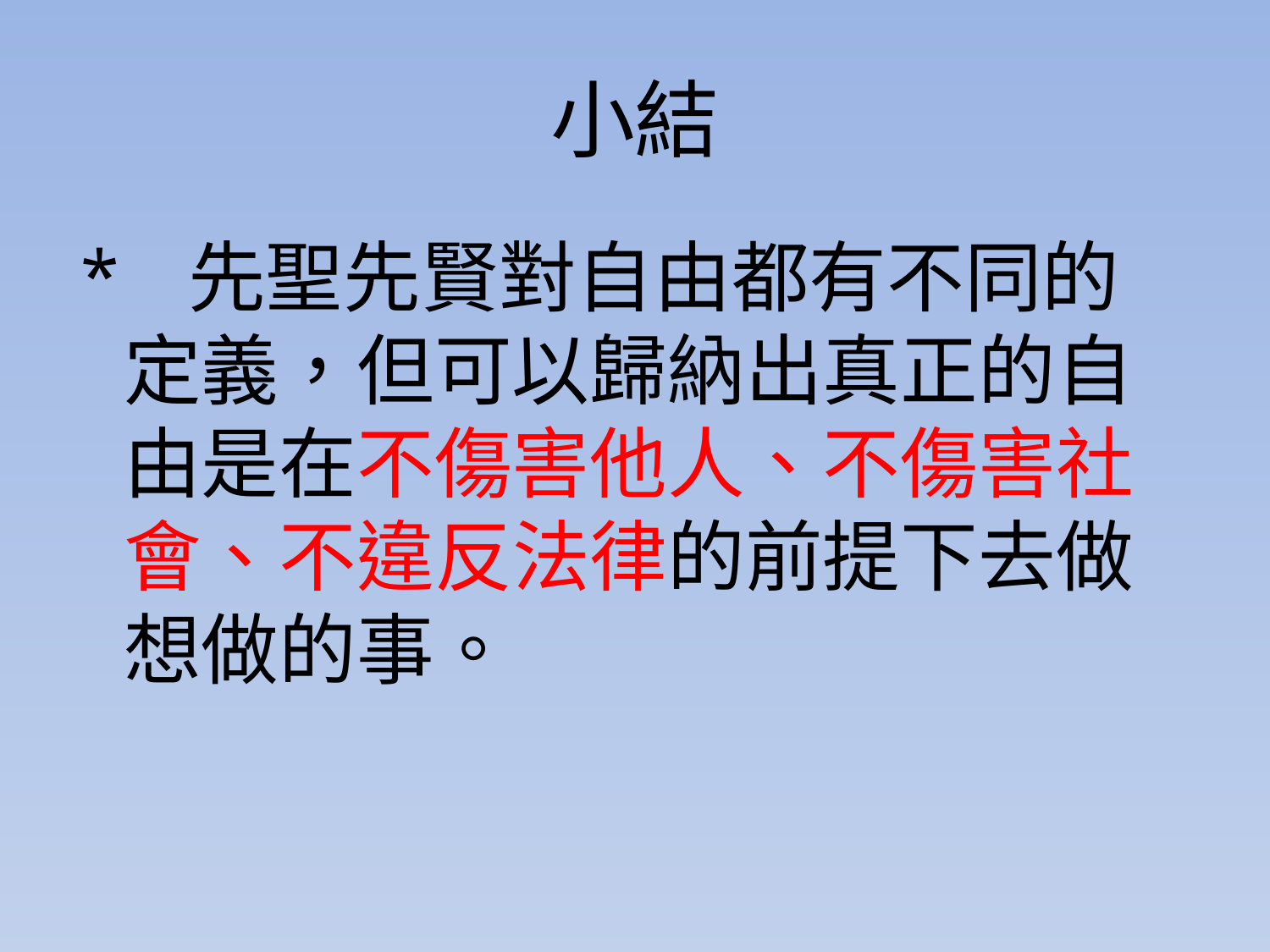

# 小結
* 先聖先賢對自由都有不同的定義，但可以歸納出真正的自由是在不傷害他人、不傷害社會、不違反法律的前提下去做想做的事。